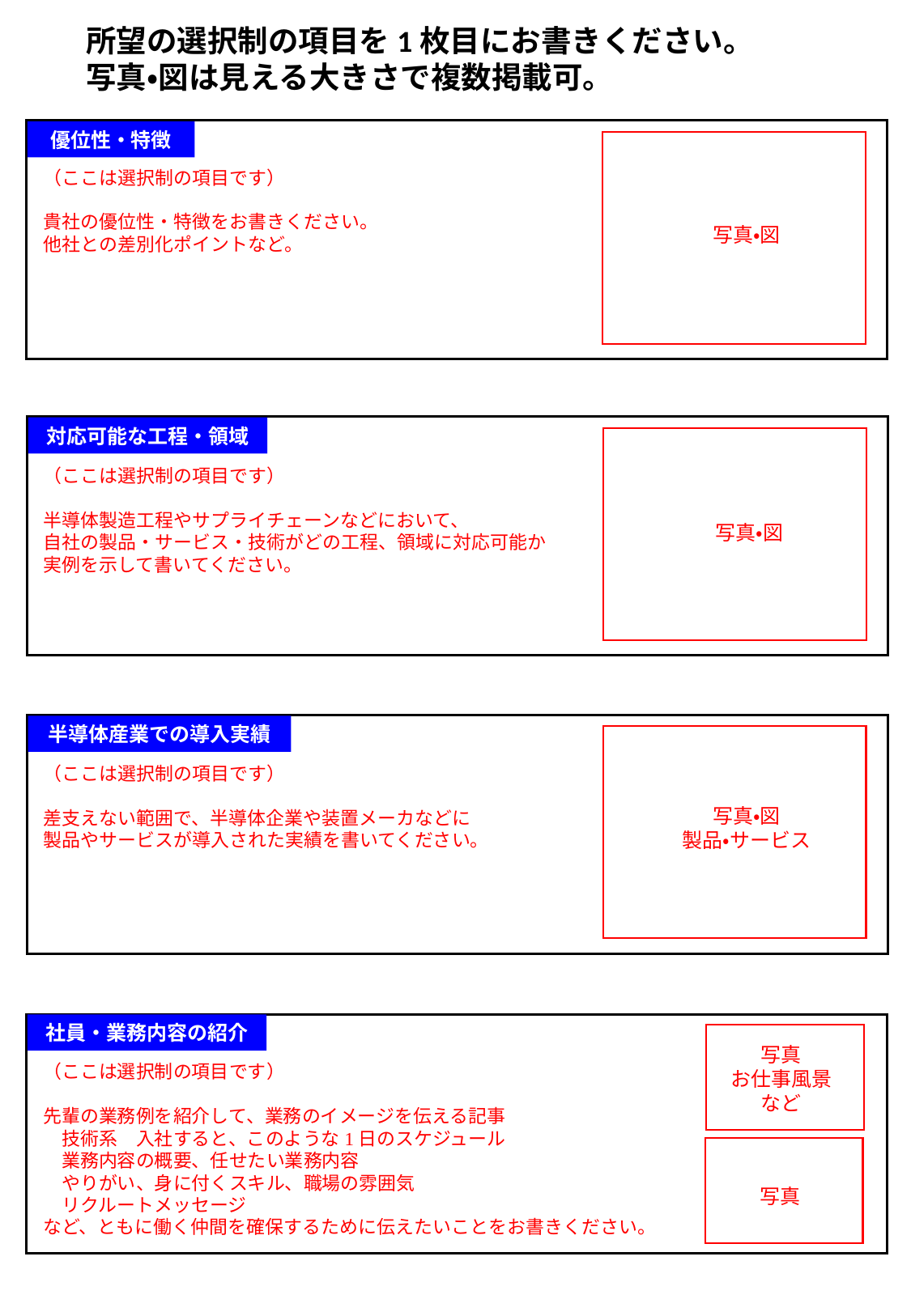

所望の選択制の項目を1枚目にお書きください。
写真・図は見える大きさで複数掲載可。

優位性・特徴
00
（ここは選択制の項目です）

貴社の優位性・特徴をお書きください。
他社との差別化ポイントなど。
写真・図

対応可能な工程・領域
00
（ここは選択制の項目です）

半導体製造工程やサプライチェーンなどにおいて、
自社の製品・サービス・技術がどの工程、領域に対応可能か
実例を示して書いてください。
写真・図

半導体産業での導入実績
00
（ここは選択制の項目です）

差支えない範囲で、半導体企業や装置メーカなどに
製品やサービスが導入された実績を書いてください。
写真・図
製品・サービス
社員・業務内容の紹介

00
写真
お仕事風景
など
（ここは選択制の項目です）

先輩の業務例を紹介して、業務のイメージを伝える記事
　技術系　入社すると、このような1日のスケジュール
　業務内容の概要、任せたい業務内容
　やりがい、身に付くスキル、職場の雰囲気
　リクルートメッセージ
など、ともに働く仲間を確保するために伝えたいことをお書きください。
00
写真